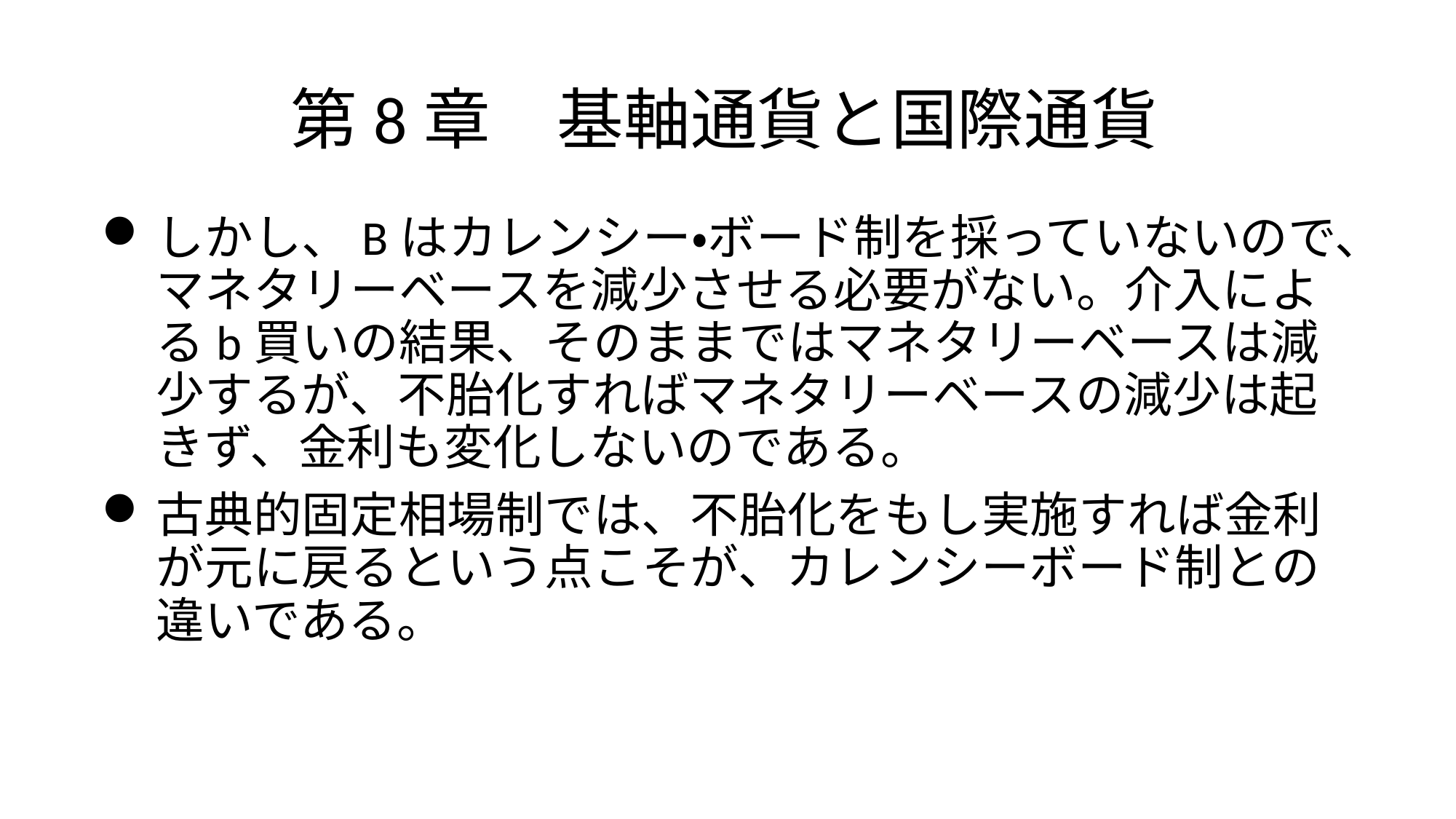

# 第8章　基軸通貨と国際通貨
しかし、Bはカレンシー・ボード制を採っていないので、マネタリーベースを減少させる必要がない。介入によるb買いの結果、そのままではマネタリーベースは減少するが、不胎化すればマネタリーベースの減少は起きず、金利も変化しないのである。
古典的固定相場制では、不胎化をもし実施すれば金利が元に戻るという点こそが、カレンシーボード制との違いである。